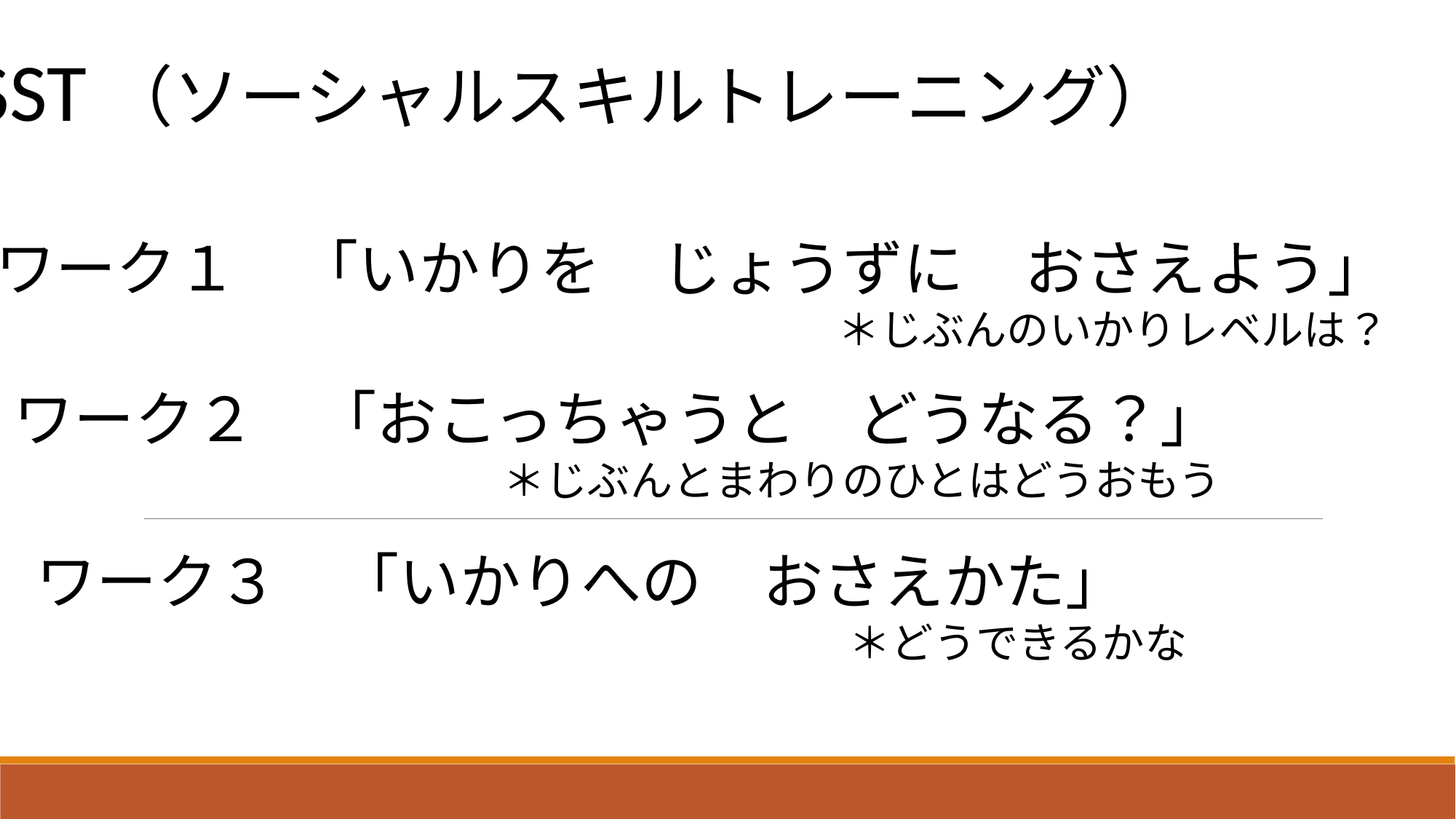

SST（ソーシャルスキルトレーニング）
ワーク１　「いかりを　じょうずに　おさえよう」
＊じぶんのいかりレベルは？
ワーク２　「おこっちゃうと　どうなる？」
＊じぶんとまわりのひとはどうおもう
ワーク３　「いかりへの　おさえかた」
＊どうできるかな